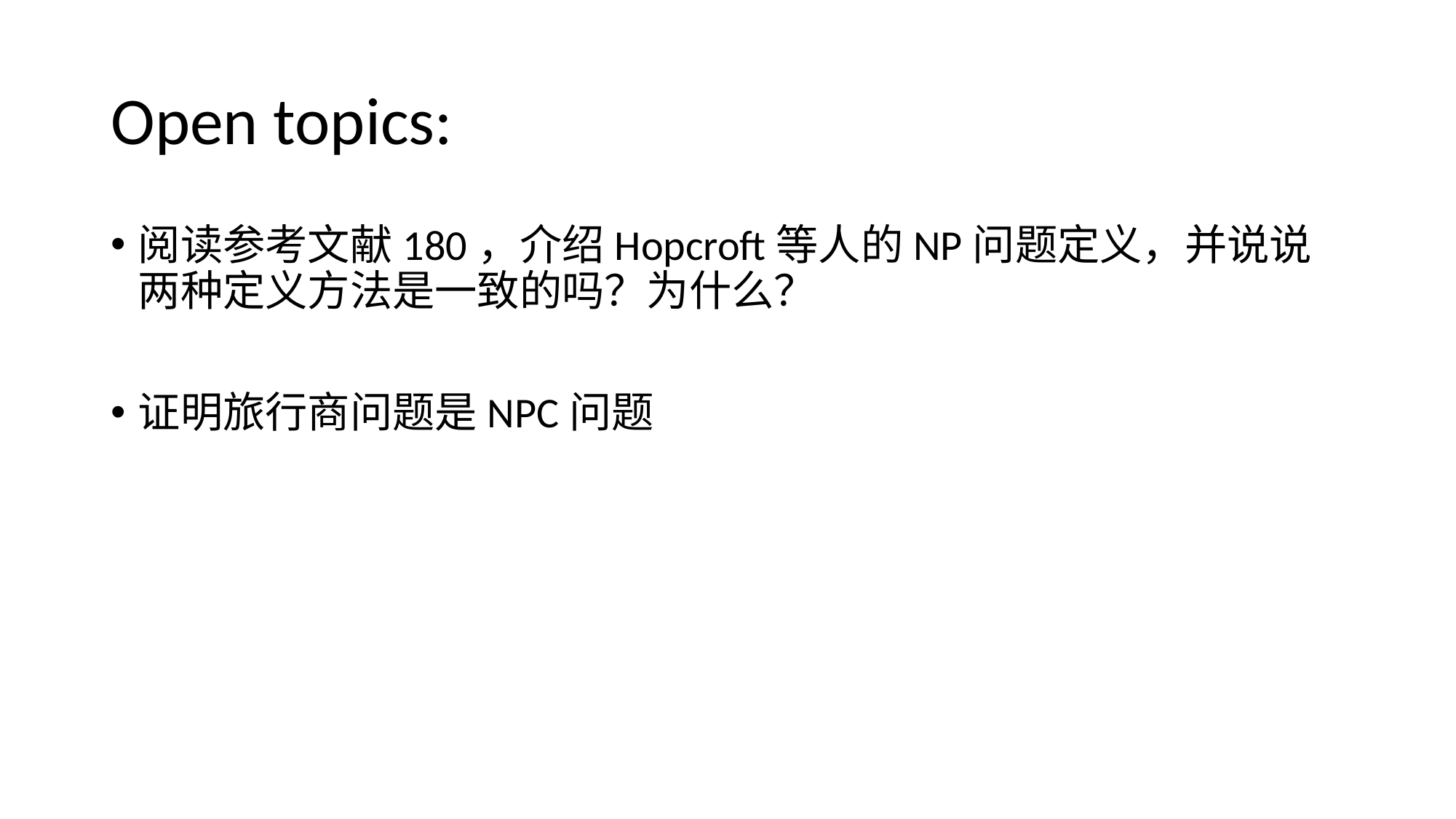

# Open topics:
阅读参考文献180，介绍Hopcroft等人的NP问题定义，并说说两种定义方法是一致的吗？为什么？

证明旅行商问题是NPC问题